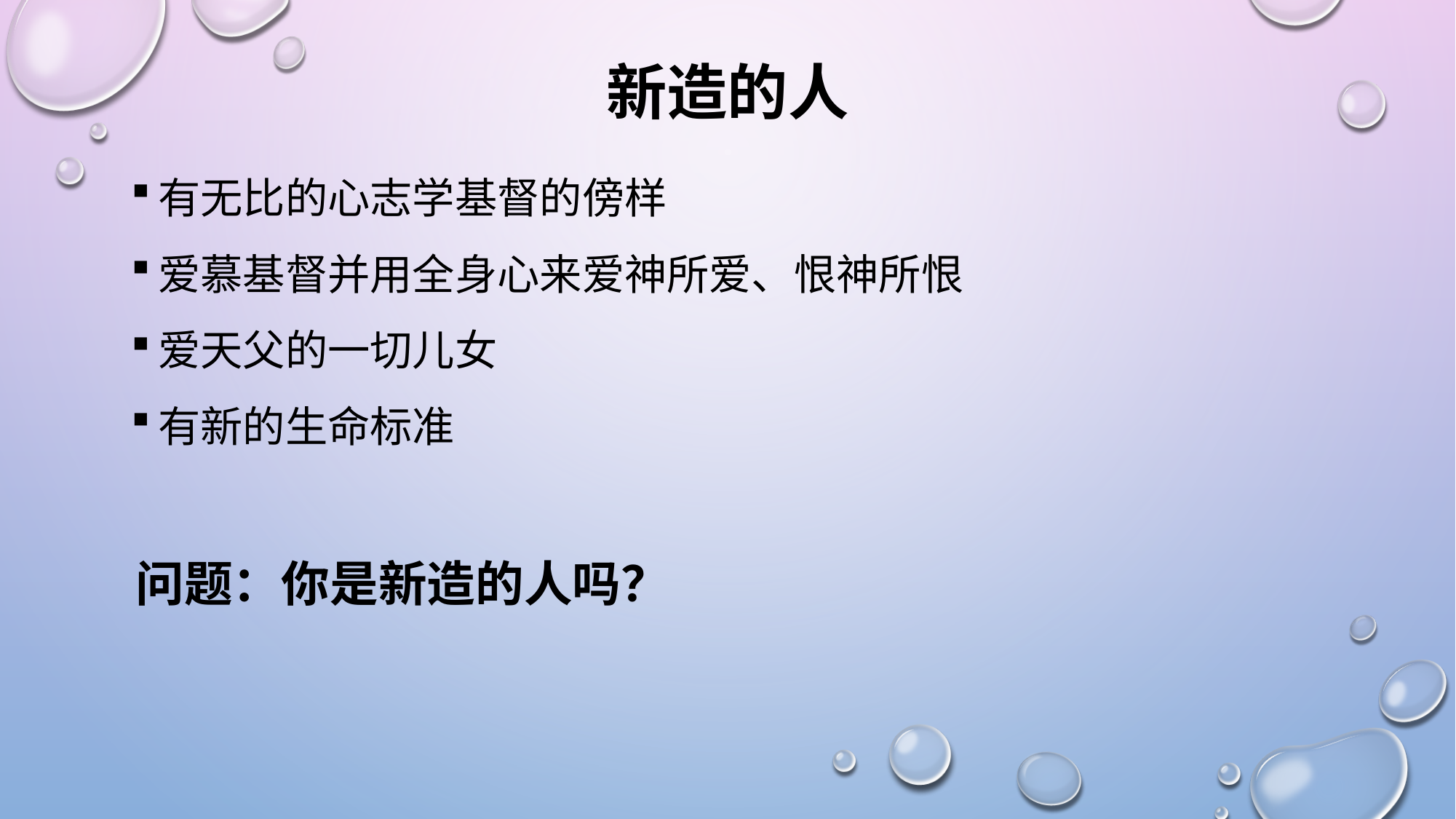

# 新造的人
有无比的心志学基督的傍样
爱慕基督并用全身心来爱神所爱、恨神所恨
爱天父的一切儿女
有新的生命标准

问题：你是新造的人吗？